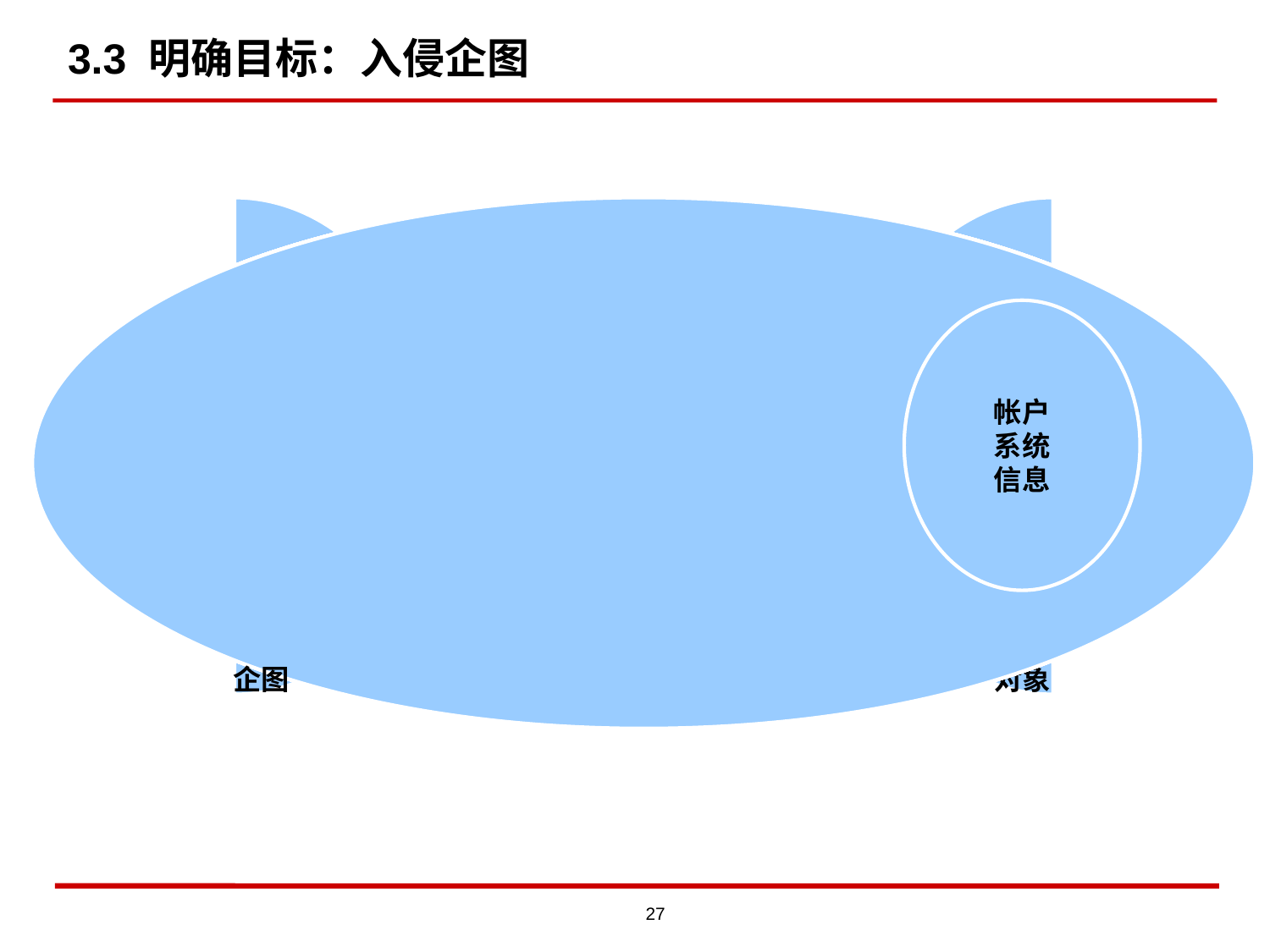

# 3.3 明确目标：入侵企图
企图
资金
方式
盗套
破坏
对象
帐户
物品
信息
报复
系统
信息